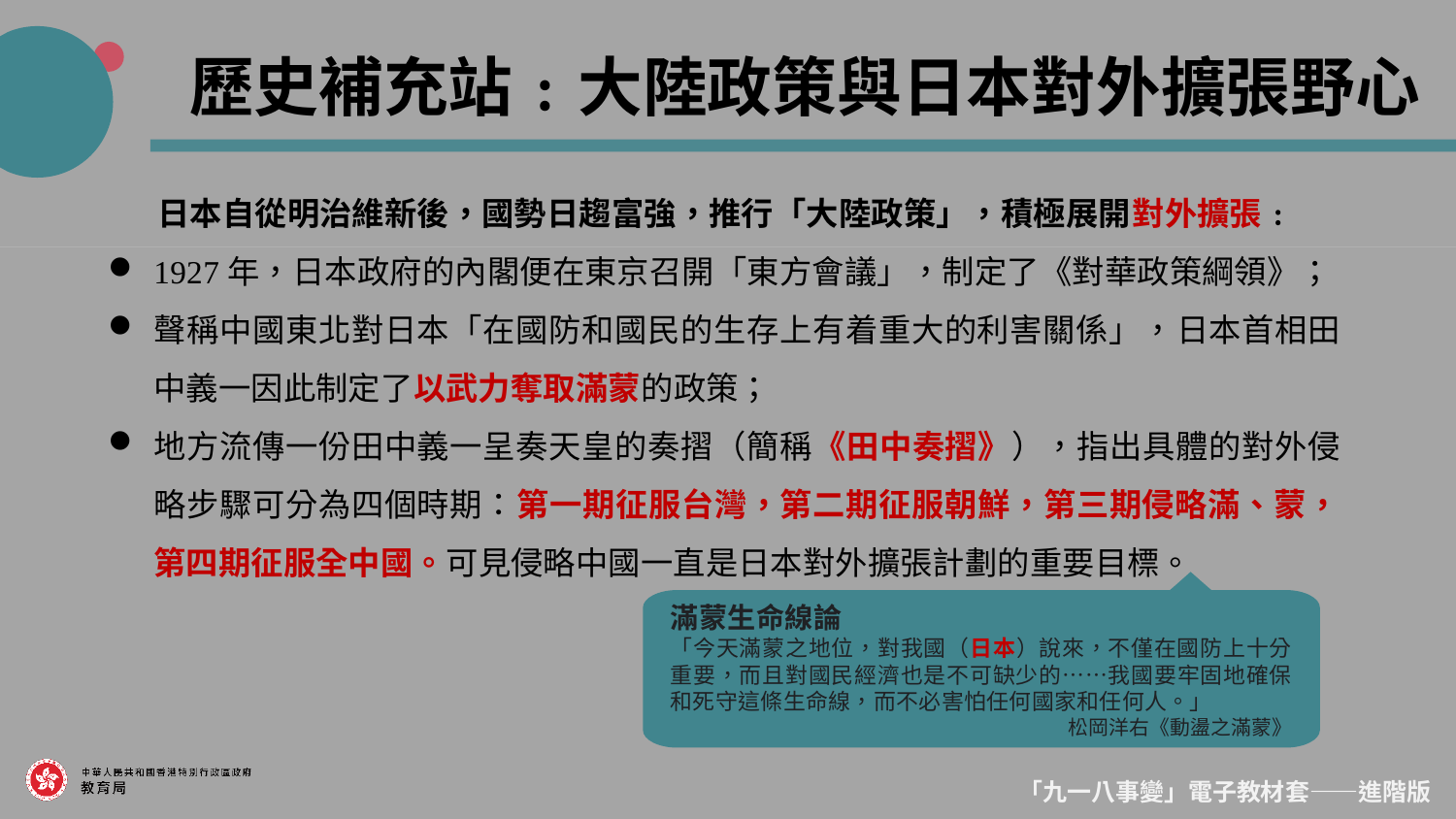

歷史補充站﹕大陸政策與日本對外擴張野心

日本自從明治維新後，國勢日趨富強，推行「大陸政策」，積極展開對外擴張﹕
1927年，日本政府的內閣便在東京召開「東方會議」，制定了《對華政策綱領》；
聲稱中國東北對日本「在國防和國民的生存上有着重大的利害關係」，日本首相田中義一因此制定了以武力奪取滿蒙的政策；
地方流傳一份田中義一呈奏天皇的奏摺（簡稱《田中奏摺》），指出具體的對外侵略步驟可分為四個時期：第一期征服台灣，第二期征服朝鮮，第三期侵略滿、蒙，第四期征服全中國。可見侵略中國一直是日本對外擴張計劃的重要目標。

滿蒙生命線論
「今天滿蒙之地位，對我國（日本）說來，不僅在國防上十分重要，而且對國民經濟也是不可缺少的……我國要牢固地確保和死守這條生命線，而不必害怕任何國家和任何人。」
松岡洋右《動盪之滿蒙》